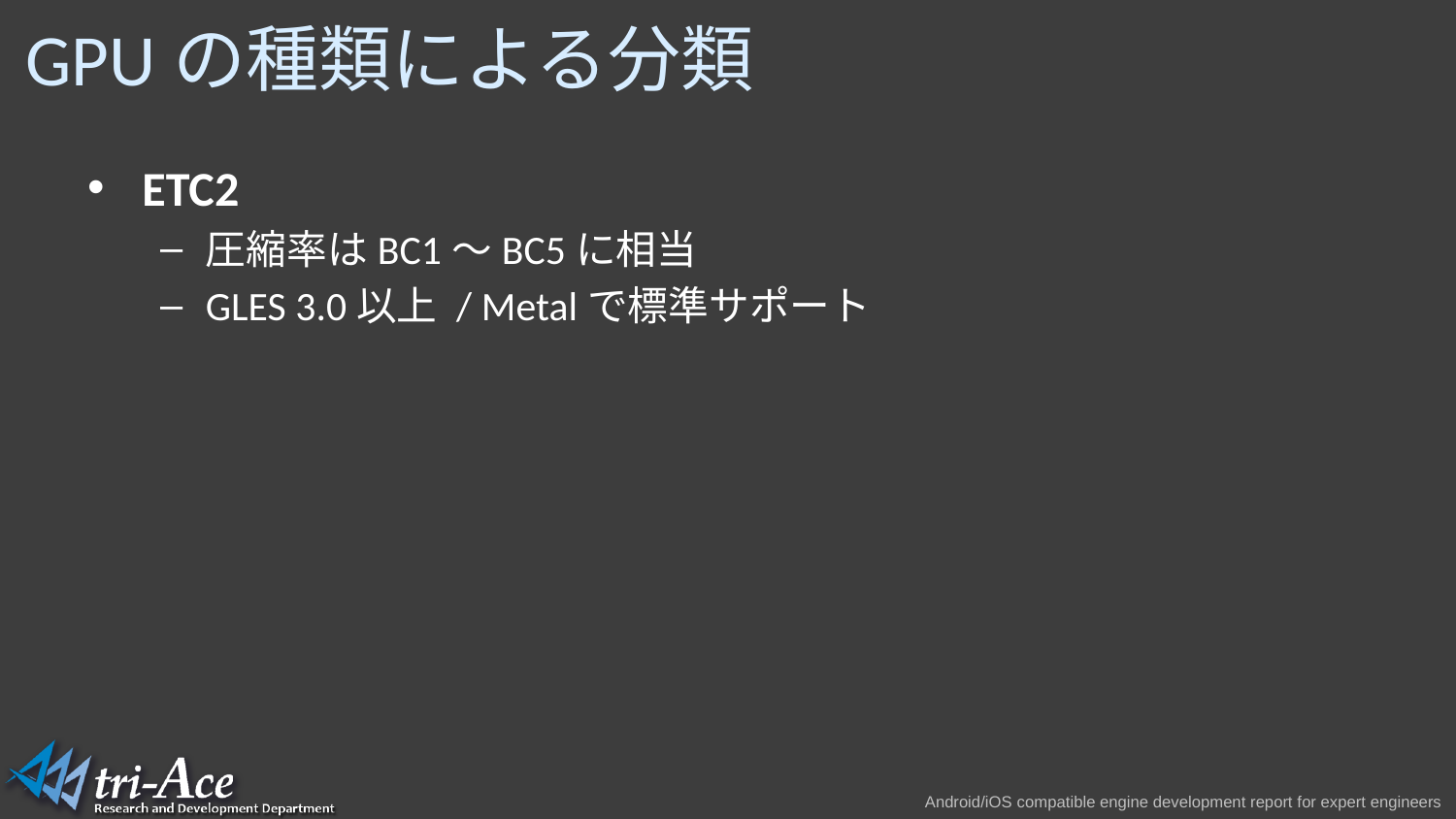

# GPUの種類による分類
ETC2
圧縮率はBC1～BC5に相当
GLES 3.0以上 / Metalで標準サポート